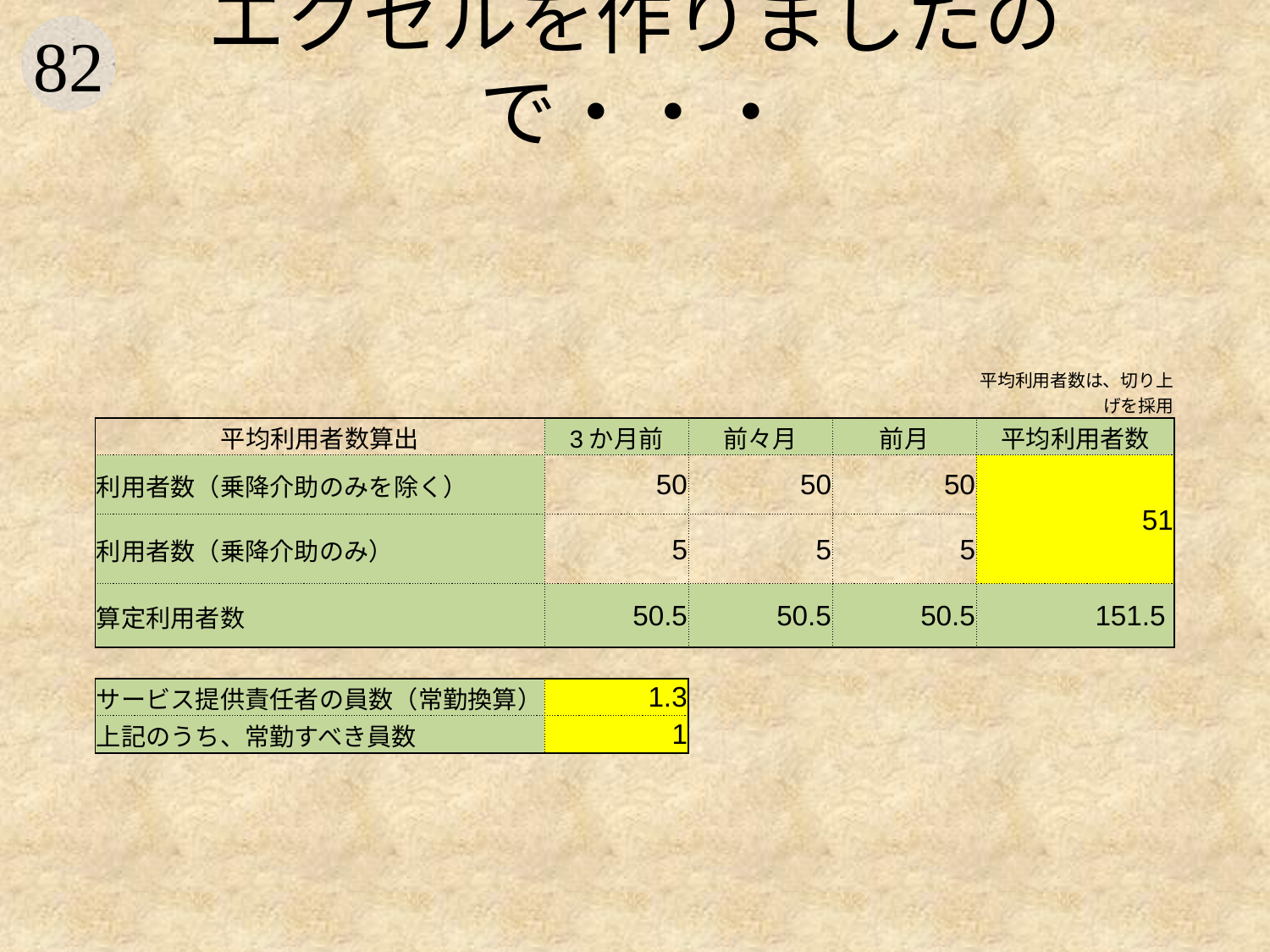

# エクセルを作りましたので・・・
|  |  |  |  |  |
| --- | --- | --- | --- | --- |
|  |  |  |  | 平均利用者数は、切り上げを採用 |
| 平均利用者数算出 | 3か月前 | 前々月 | 前月 | 平均利用者数 |
| 利用者数（乗降介助のみを除く） | 50 | 50 | 50 | 51 |
| 利用者数（乗降介助のみ） | 5 | 5 | 5 |  |
| 算定利用者数 | 50.5 | 50.5 | 50.5 | 151.5 |
|  |  |  |  |  |
| サービス提供責任者の員数（常勤換算） | 1.3 |  |  |  |
| 上記のうち、常勤すべき員数 | 1 |  |  |  |